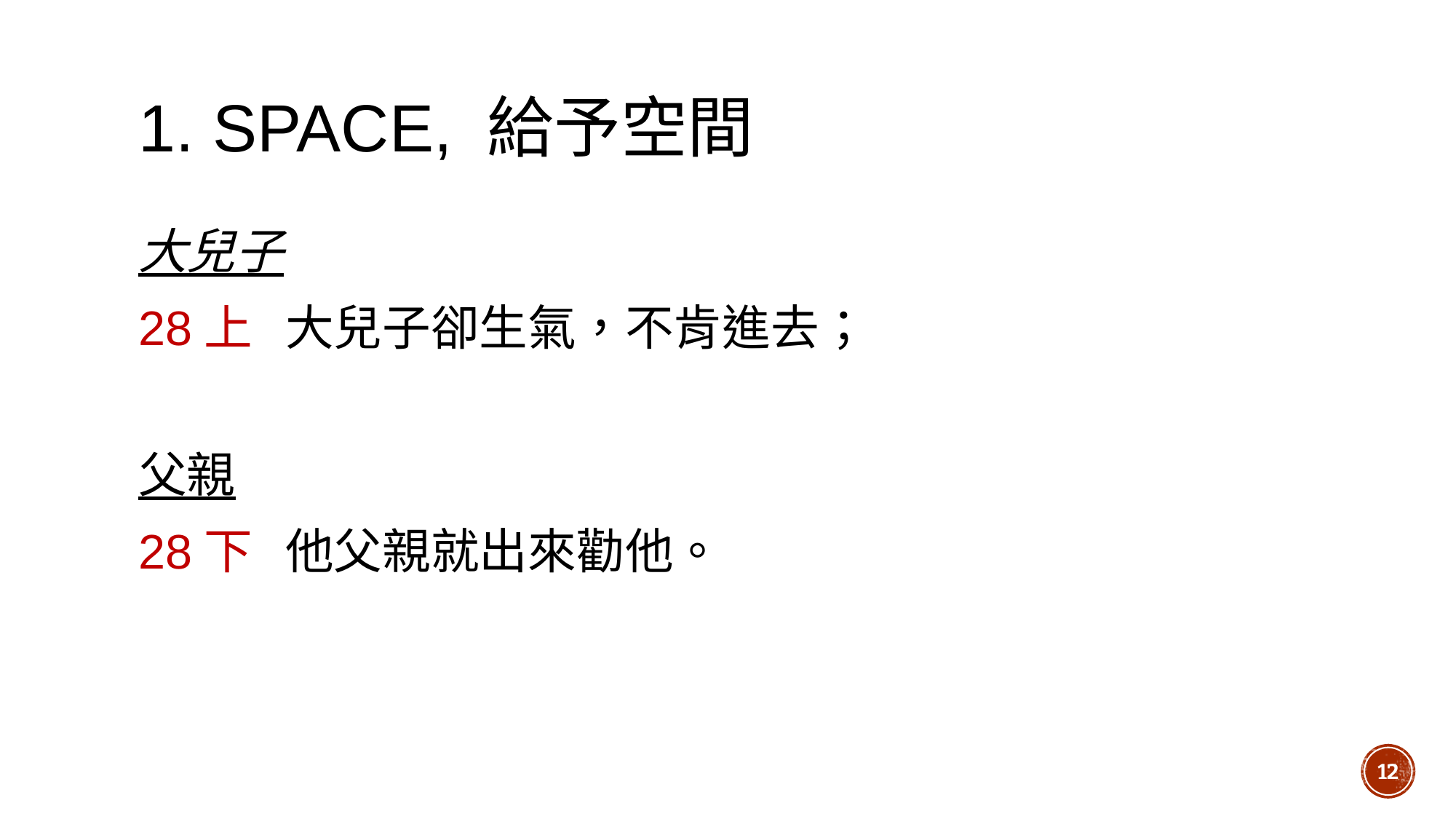

# 1. Space, 給予空間
大兒子
28上   大兒子卻生氣，不肯進去；
父親
28下   他父親就出來勸他。
12